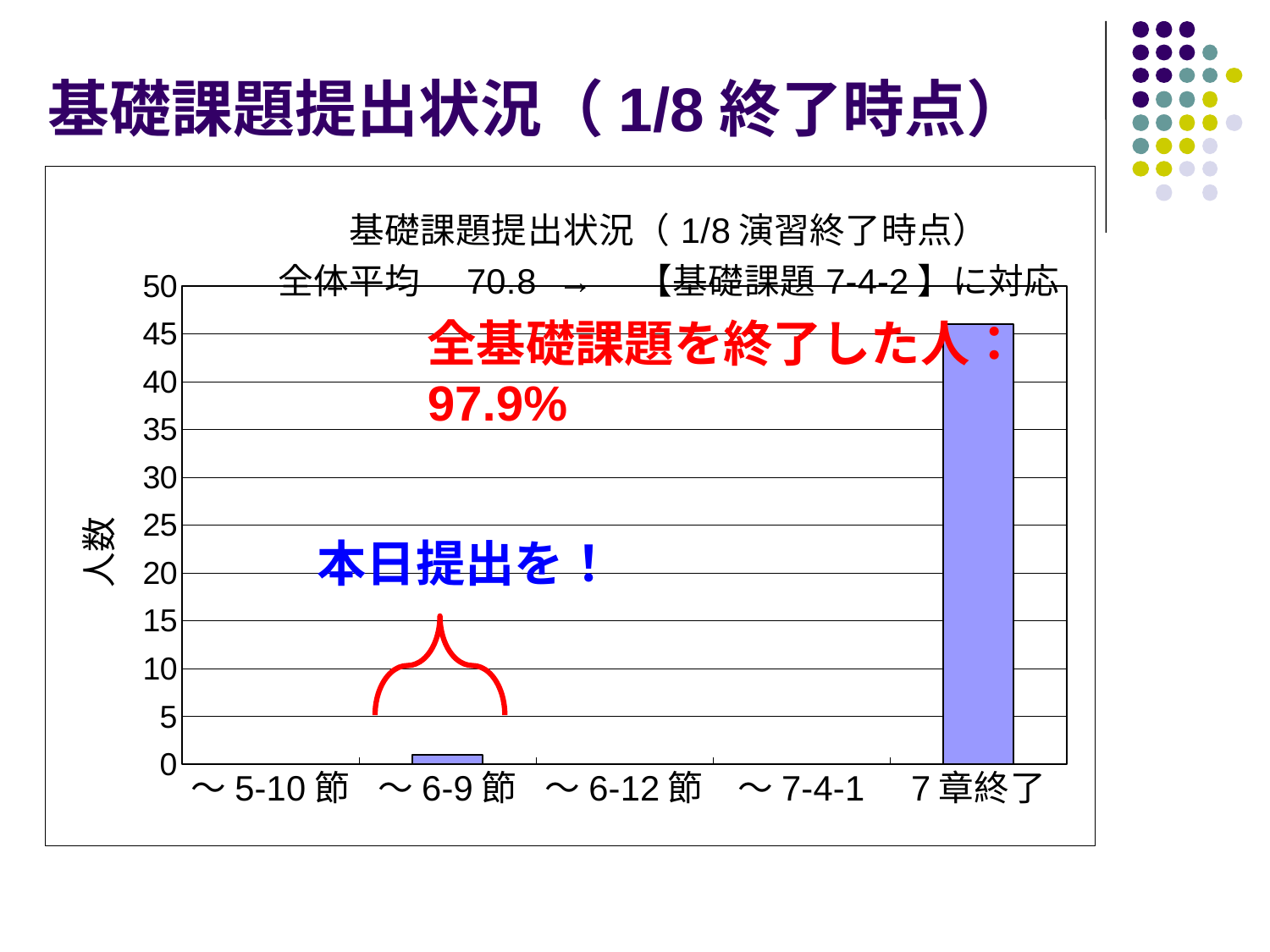

# 基礎課題提出状況（1/8終了時点）

### Chart: 基礎課題提出状況（1/8演習終了時点）
全体平均　70.8  →　【基礎課題7-4-2】に対応

| Category |  |
|---|---|
| ～5-10節 | 0.0 |
| ～6-9節 | 1.0 |
| ～6-12節 | 0.0 |
| ～7-4-1 | 0.0 |
| 7章終了 | 46.0 |
全基礎課題を終了した人：97.9%
本日提出を！